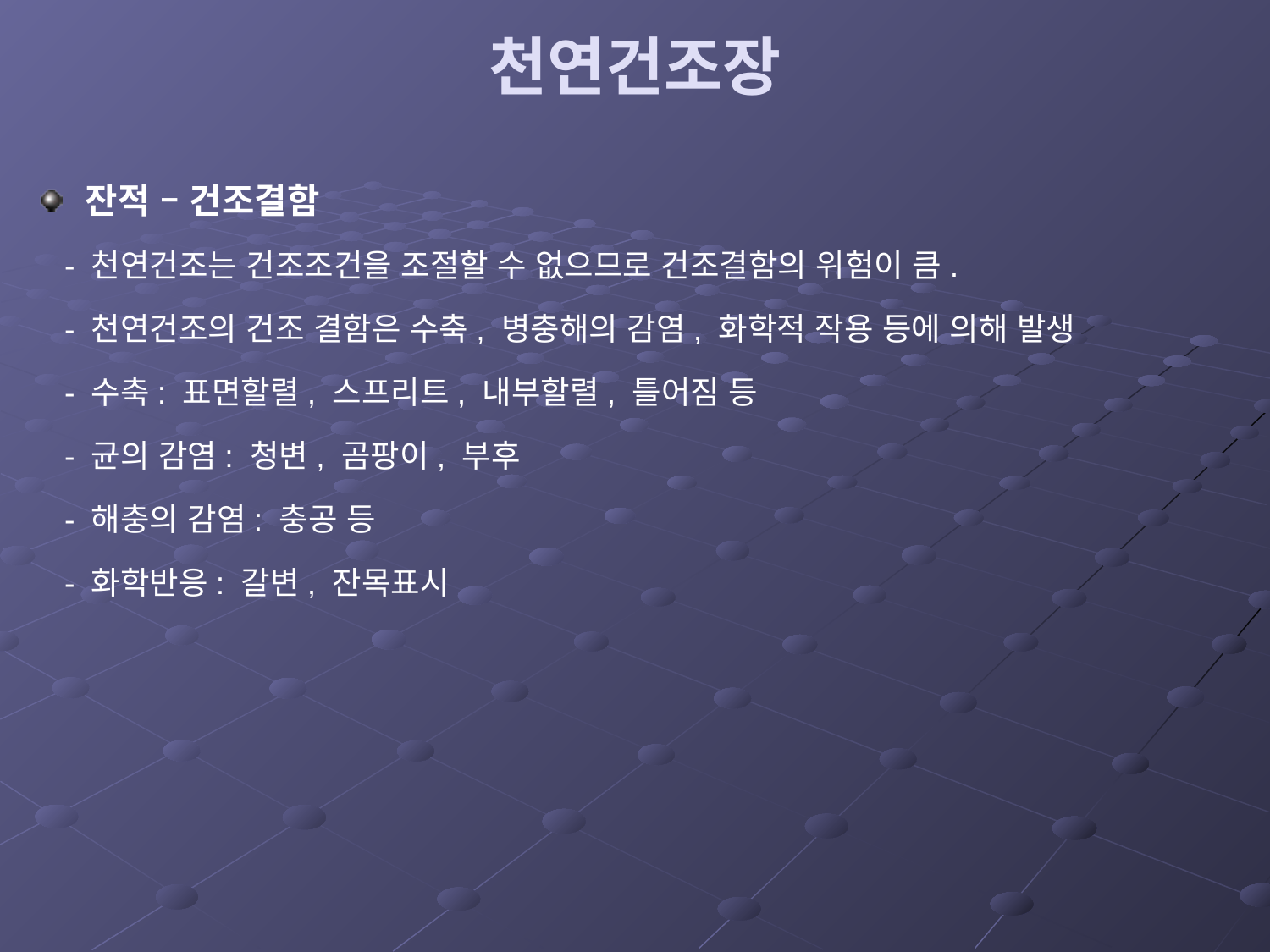

# 천연건조장
잔적 – 건조결함
   - 천연건조는 건조조건을 조절할 수 없으므로 건조결함의 위험이 큼.
   - 천연건조의 건조 결함은 수축, 병충해의 감염, 화학적 작용 등에 의해 발생
   - 수축: 표면할렬, 스프리트, 내부할렬, 틀어짐 등
   - 균의 감염: 청변, 곰팡이, 부후
   - 해충의 감염: 충공 등
   - 화학반응: 갈변, 잔목표시